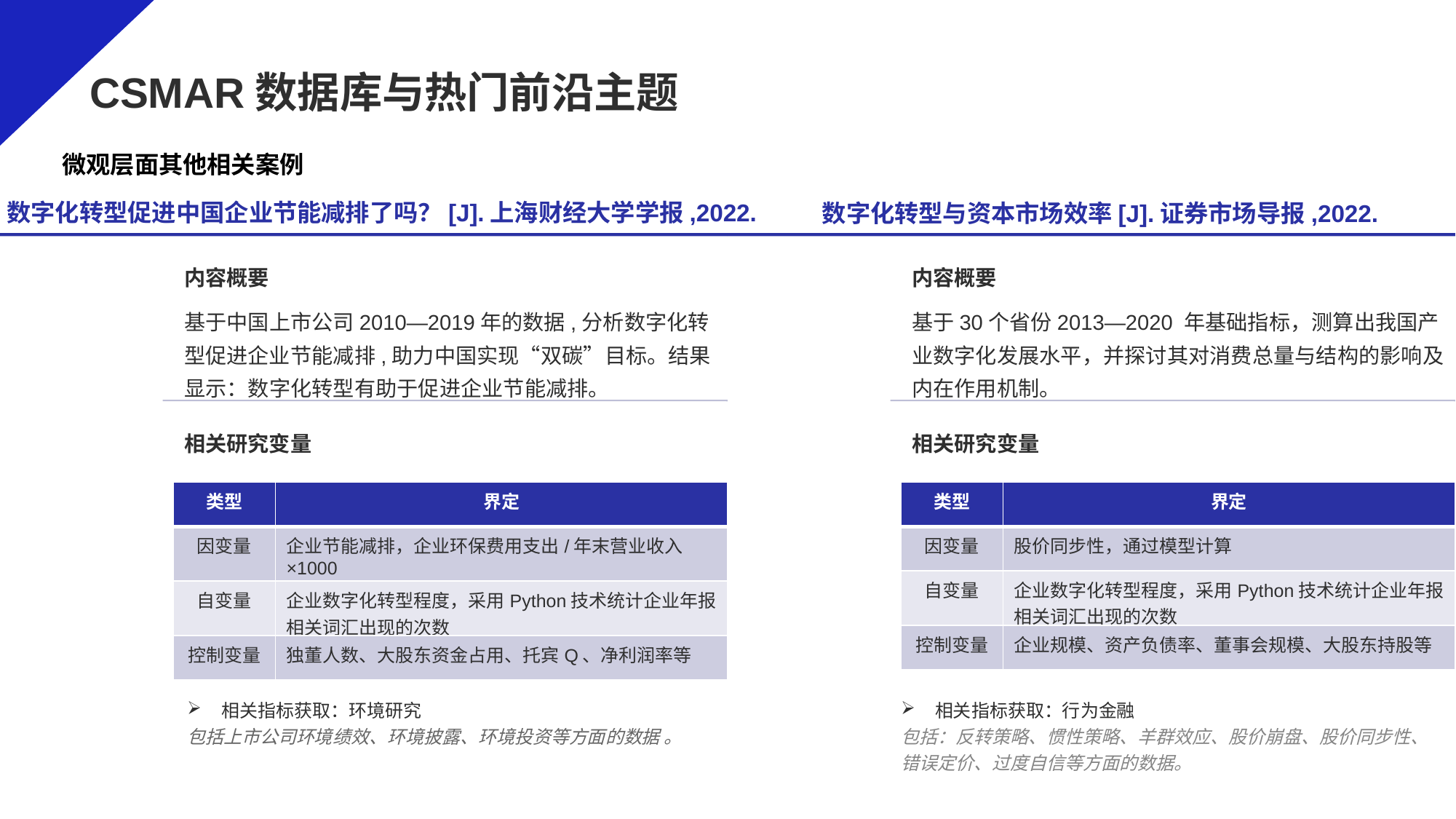

# CSMAR数据库与热门前沿主题

微观层面其他相关案例
数字化转型促进中国企业节能减排了吗？[J].上海财经大学学报,2022.
内容概要
基于中国上市公司2010—2019年的数据,分析数字化转型促进企业节能减排,助力中国实现“双碳”目标。结果显示：数字化转型有助于促进企业节能减排。

相关研究变量

数字化转型与资本市场效率[J].证券市场导报,2022.
内容概要
基于30个省份2013—2020 年基础指标，测算出我国产业数字化发展水平，并探讨其对消费总量与结构的影响及内在作用机制。

相关研究变量

| 类型 | 界定 |
| --- | --- |
| 因变量 | 企业节能减排，企业环保费用支出/年末营业收入×1000 |
| 自变量 | 企业数字化转型程度，采用Python技术统计企业年报相关词汇出现的次数 |
| 控制变量 | 独董人数、大股东资金占用、托宾Q、净利润率等 |
| 类型 | 界定 |
| --- | --- |
| 因变量 | 股价同步性，通过模型计算 |
| 自变量 | 企业数字化转型程度，采用Python技术统计企业年报相关词汇出现的次数 |
| 控制变量 | 企业规模、资产负债率、董事会规模、大股东持股等 |
相关指标获取：行为金融
包括：反转策略、惯性策略、羊群效应、股价崩盘、股价同步性、错误定价、过度自信等方面的数据。
相关指标获取：环境研究
包括上市公司环境绩效、环境披露、环境投资等方面的数据 。